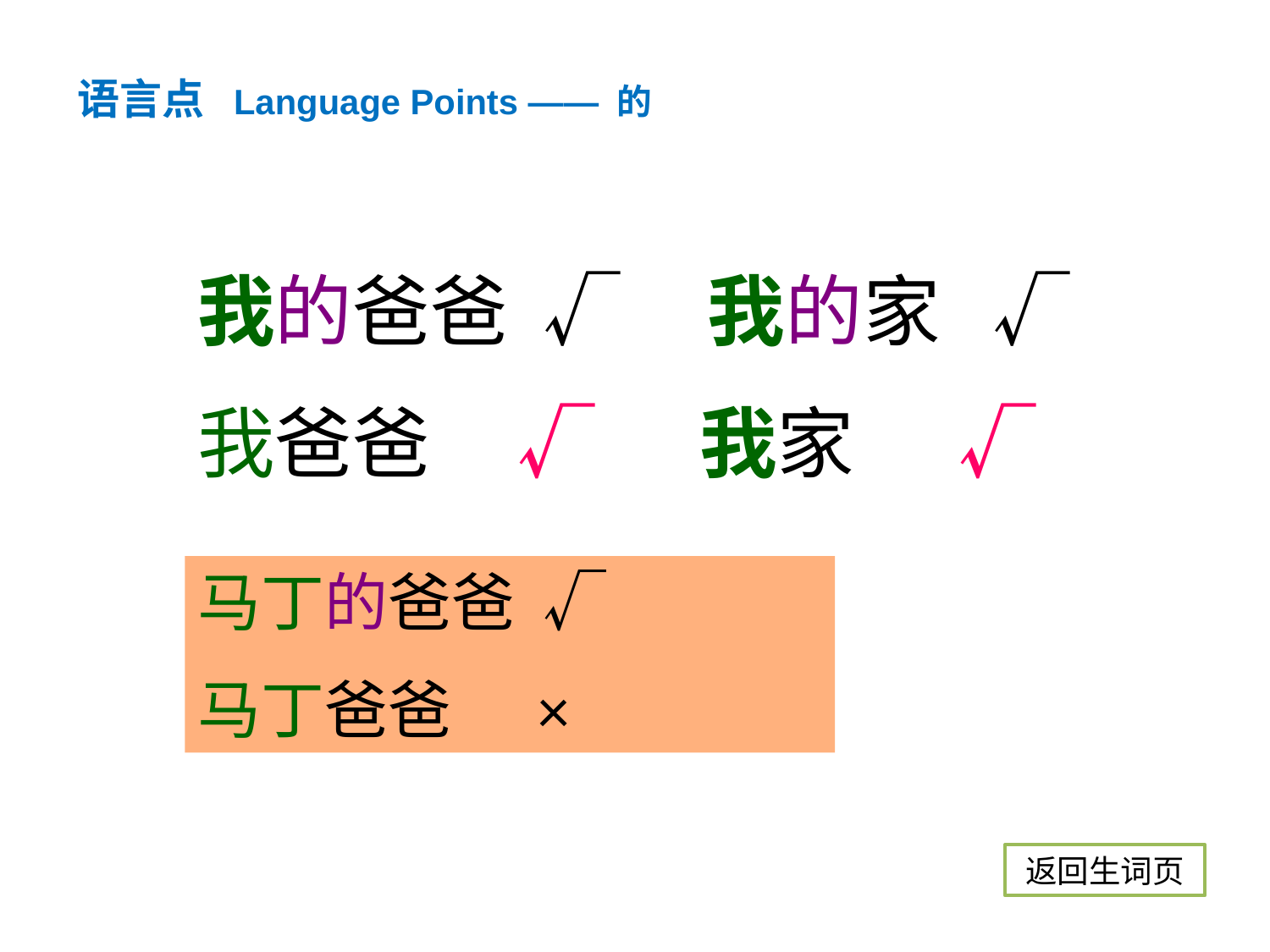

语言点  Language Points —— 的
我的爸爸  √     我的家   √
我爸爸     √      我家      √
马丁的爸爸  √
马丁爸爸     ×
返回生词页